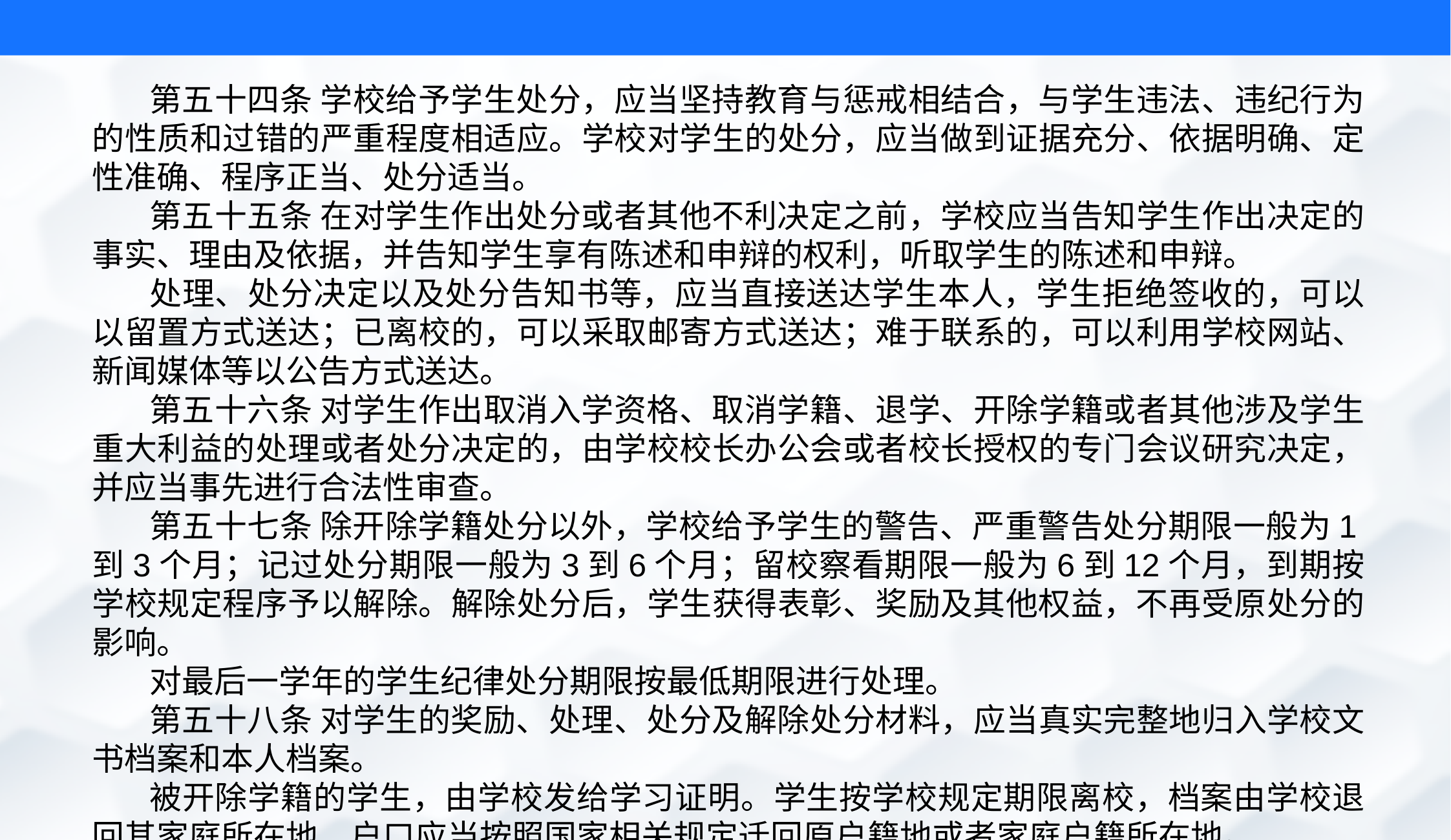

第五十四条 学校给予学生处分，应当坚持教育与惩戒相结合，与学生违法、违纪行为的性质和过错的严重程度相适应。学校对学生的处分，应当做到证据充分、依据明确、定性准确、程序正当、处分适当。
第五十五条 在对学生作出处分或者其他不利决定之前，学校应当告知学生作出决定的事实、理由及依据，并告知学生享有陈述和申辩的权利，听取学生的陈述和申辩。
处理、处分决定以及处分告知书等，应当直接送达学生本人，学生拒绝签收的，可以以留置方式送达；已离校的，可以采取邮寄方式送达；难于联系的，可以利用学校网站、新闻媒体等以公告方式送达。
第五十六条 对学生作出取消入学资格、取消学籍、退学、开除学籍或者其他涉及学生重大利益的处理或者处分决定的，由学校校长办公会或者校长授权的专门会议研究决定，并应当事先进行合法性审查。
第五十七条 除开除学籍处分以外，学校给予学生的警告、严重警告处分期限一般为1到3个月；记过处分期限一般为3到6个月；留校察看期限一般为6到12个月，到期按学校规定程序予以解除。解除处分后，学生获得表彰、奖励及其他权益，不再受原处分的影响。
对最后一学年的学生纪律处分期限按最低期限进行处理。
第五十八条 对学生的奖励、处理、处分及解除处分材料，应当真实完整地归入学校文书档案和本人档案。
被开除学籍的学生，由学校发给学习证明。学生按学校规定期限离校，档案由学校退回其家庭所在地，户口应当按照国家相关规定迁回原户籍地或者家庭户籍所在地。